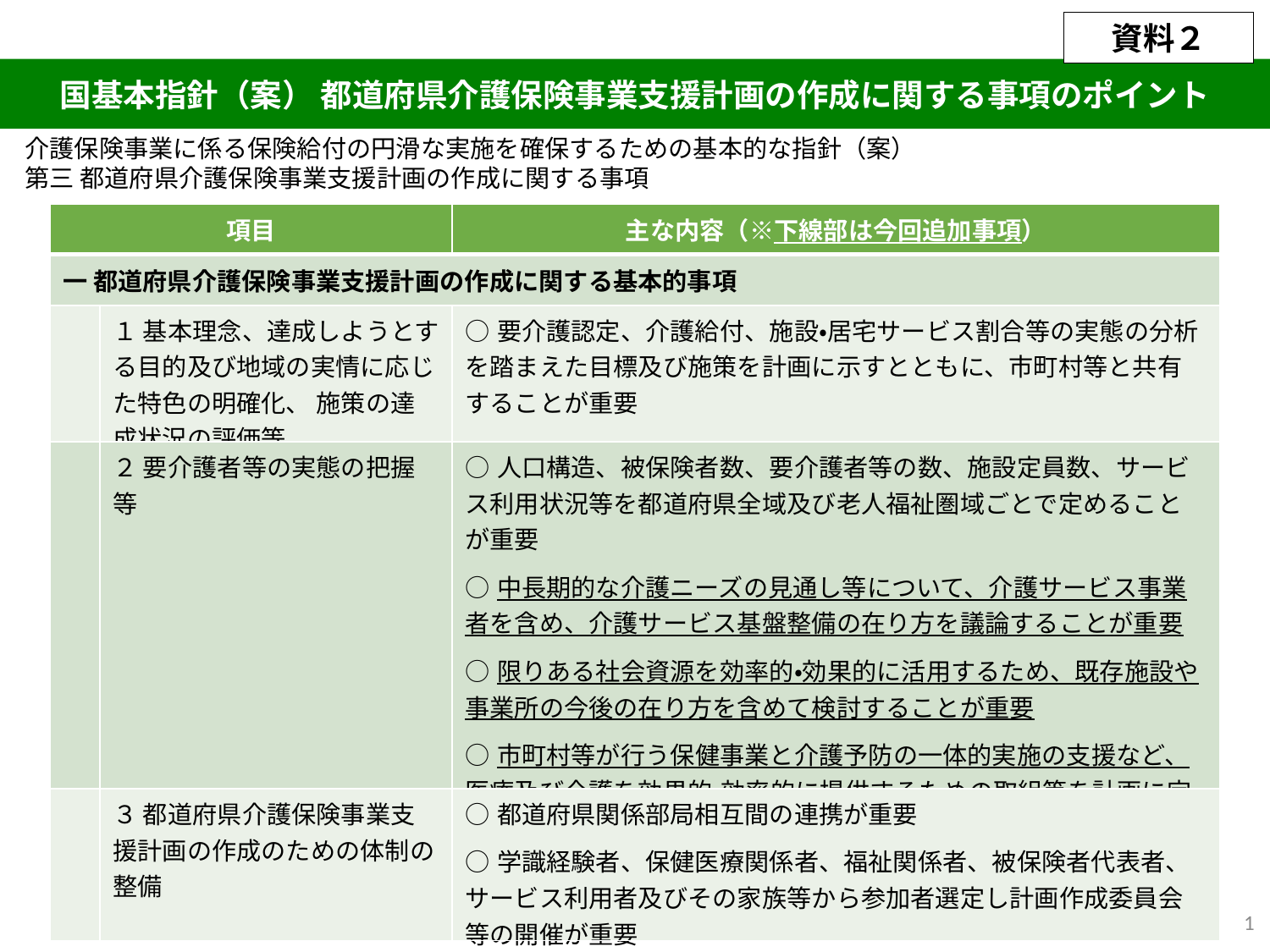

資料２
国基本指針（案） 都道府県介護保険事業支援計画の作成に関する事項のポイント
介護保険事業に係る保険給付の円滑な実施を確保するための基本的な指針（案）
第三 都道府県介護保険事業支援計画の作成に関する事項
| 項目 |  | 主な内容（※下線部は今回追加事項） |
| --- | --- | --- |
| 一 都道府県介護保険事業支援計画の作成に関する基本的事項 |  |  |
|  | １ 基本理念、達成しようとする目的及び地域の実情に応じた特色の明確化、 施策の達成状況の評価等 | ○要介護認定、介護給付、施設・居宅サービス割合等の実態の分析を踏まえた目標及び施策を計画に示すとともに、市町村等と共有することが重要 |
|  | ２ 要介護者等の実態の把握等 | ○人口構造、被保険者数、要介護者等の数、施設定員数、サービス利用状況等を都道府県全域及び老人福祉圏域ごとで定めることが重要 ○中長期的な介護ニーズの見通し等について、介護サービス事業者を含め、介護サービス基盤整備の在り方を議論することが重要 ○限りある社会資源を効率的・効果的に活用するため、既存施設や事業所の今後の在り方を含めて検討することが重要 ○市町村等が行う保健事業と介護予防の一体的実施の支援など、医療及び介護を効果的・効率的に提供するための取組等を計画に定めるよう努める |
|  | ３ 都道府県介護保険事業支援計画の作成のための体制の整備 | ○都道府県関係部局相互間の連携が重要 ○学識経験者、保健医療関係者、福祉関係者、被保険者代表者、サービス利用者及びその家族等から参加者選定し計画作成委員会等の開催が重要 |
1